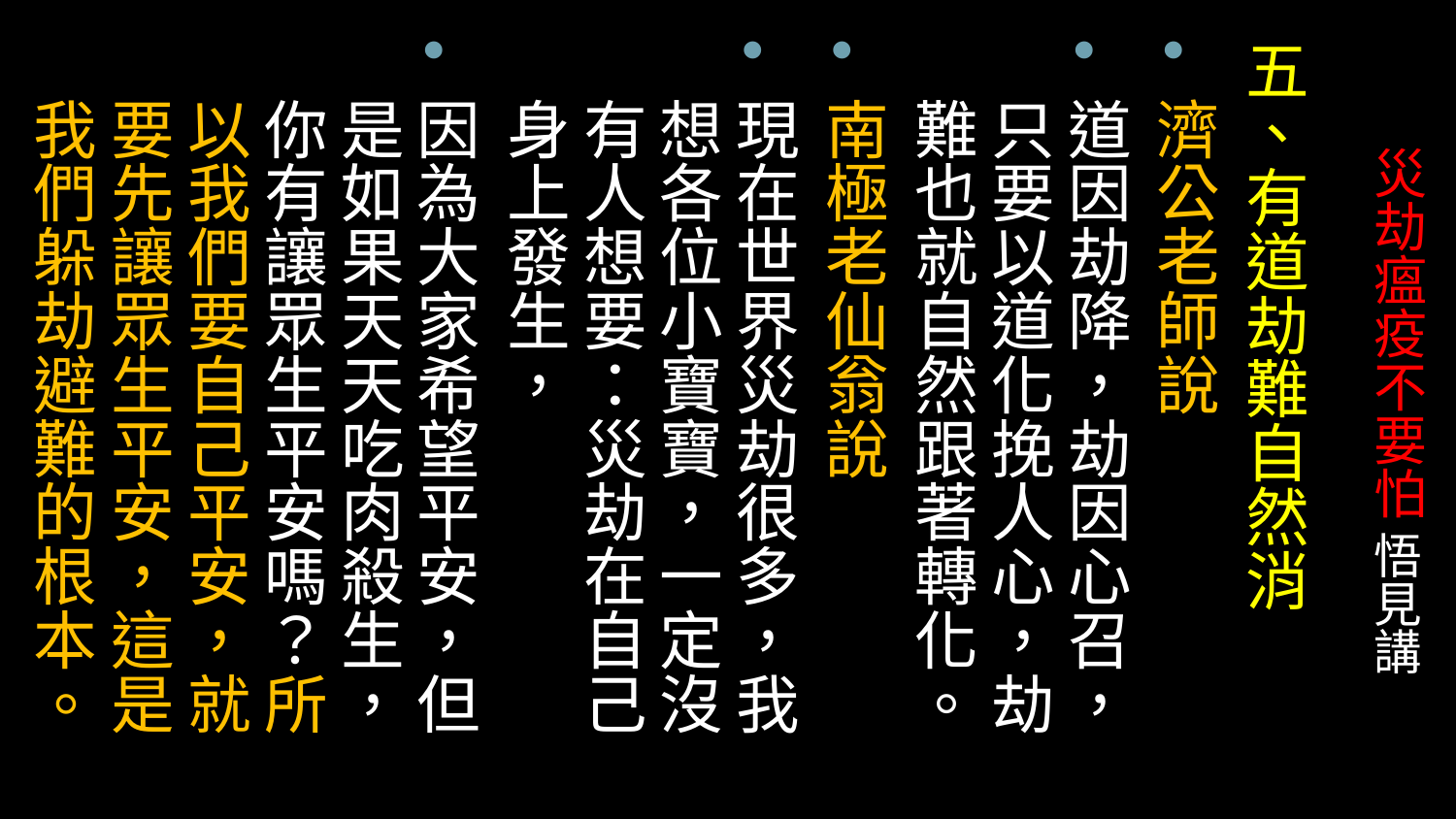

五、有道劫難自然消
濟公老師說
道因劫降，劫因心召，只要以道化挽人心，劫難也就自然跟著轉化。
南極老仙翁說
現在世界災劫很多，我想各位小寶寶，一定沒有人想要：災劫在自己身上發生，
因為大家希望平安，但是如果天天吃肉殺生，你有讓眾生平安嗎？所以我們要自己平安，就要先讓眾生平安，這是我們躲劫避難的根本。
# 災劫瘟疫不要怕 悟見講